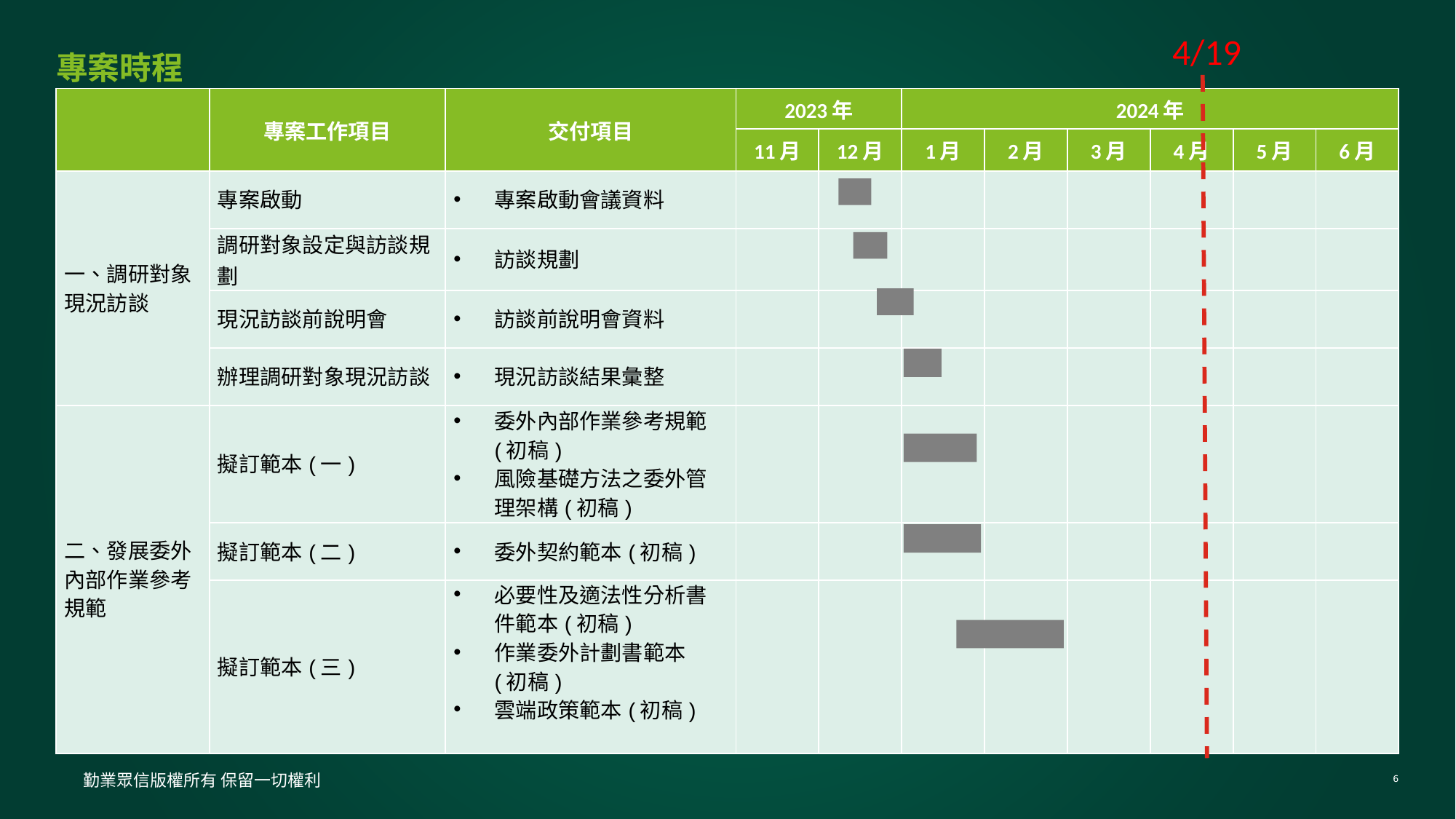

4/19
# 專案時程
|  | 專案工作項目 | 交付項目 | 2023年 | 2023年 | 2024年 |  |  |  |  |  |
| --- | --- | --- | --- | --- | --- | --- | --- | --- | --- | --- |
|  |  |  | 11月 | 12月 | 1月 | 2月 | 3月 | 4月 | 5月 | 6月 |
| 一、調研對象現況訪談 | 專案啟動 | 專案啟動會議資料 |  |  |  |  |  |  |  |  |
|  | 調研對象設定與訪談規劃 | 訪談規劃 |  |  |  |  |  |  |  |  |
|  | 現況訪談前說明會 | 訪談前說明會資料 |  |  |  |  |  |  |  |  |
|  | 辦理調研對象現況訪談 | 現況訪談結果彙整 |  |  |  |  |  |  |  |  |
| 二、發展委外內部作業參考規範 | 擬訂範本(一) | 委外內部作業參考規範(初稿) 風險基礎方法之委外管理架構(初稿) |  |  |  |  |  |  |  |  |
|  | 擬訂範本(二) | 委外契約範本(初稿) |  |  |  |  |  |  |  |  |
|  | 擬訂範本(三) | 必要性及適法性分析書件範本(初稿) 作業委外計劃書範本(初稿) 雲端政策範本(初稿) |  |  |  |  |  |  |  |  |